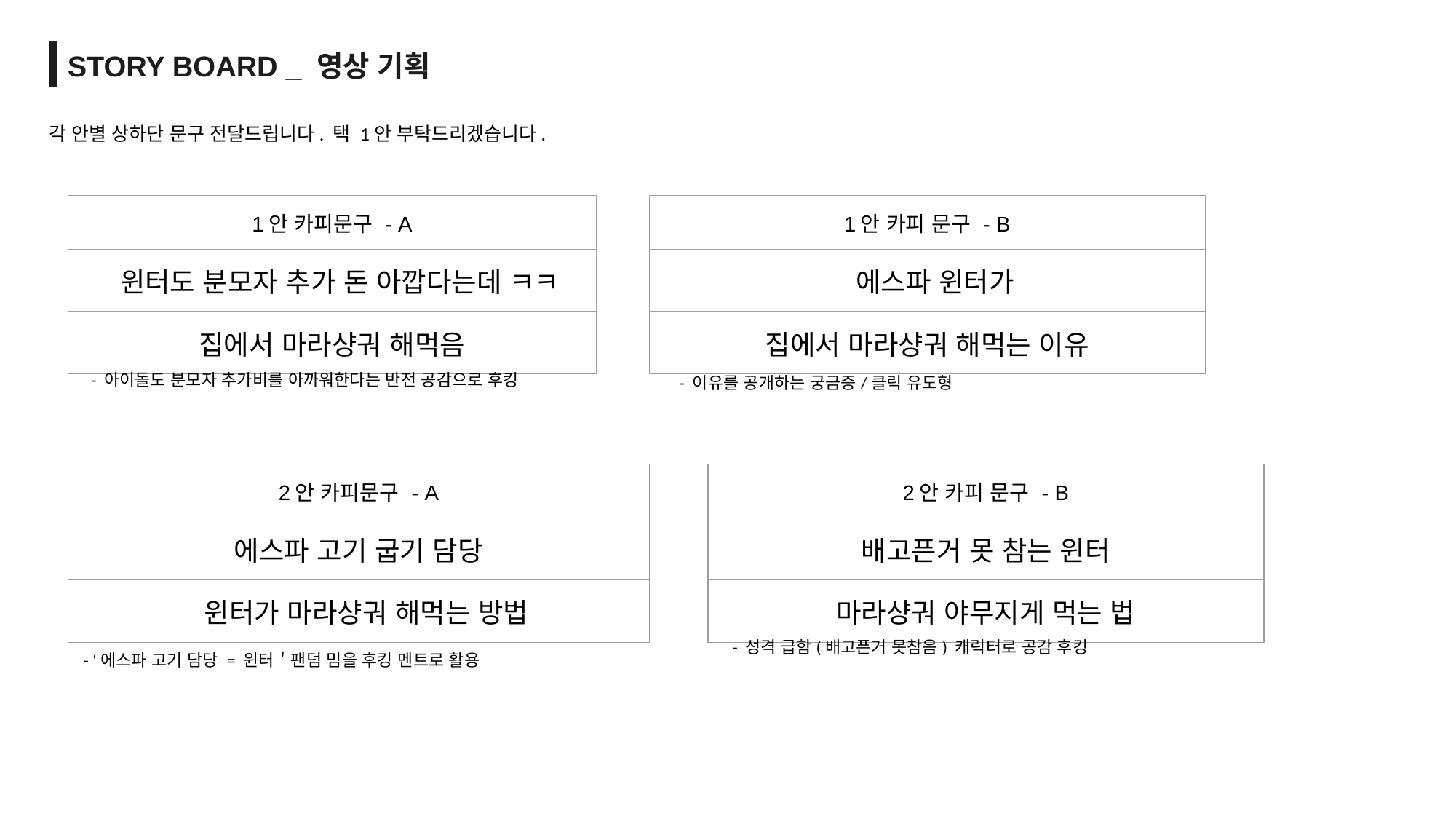

STORY BOARD _ 영상 기획

각 안별 상하단 문구 전달드립니다. 택 1안 부탁드리겠습니다.
| 1안 카피문구 - A |
| --- |
| 윈터도 분모자 추가 돈 아깝다는데 ㅋㅋ |
| 집에서 마라샹궈 해먹음 |
| 1안 카피 문구 - B |
| --- |
| 에스파 윈터가 |
| 집에서 마라샹궈 해먹는 이유 |
- 아이돌도 분모자 추가비를 아까워한다는 반전 공감으로 후킹
- 이유를 공개하는 궁금증/클릭 유도형
| 2안 카피문구 - A |
| --- |
| 에스파 고기 굽기 담당 |
| 윈터가 마라샹궈 해먹는 방법 |
| 2안 카피 문구 - B |
| --- |
| 배고픈거 못 참는 윈터 |
| 마라샹궈 야무지게 먹는 법 |
- 성격 급함(배고픈거 못참음) 캐릭터로 공감 후킹
- ‘에스파 고기 담당 = 윈터＇팬덤 밈을 후킹 멘트로 활용